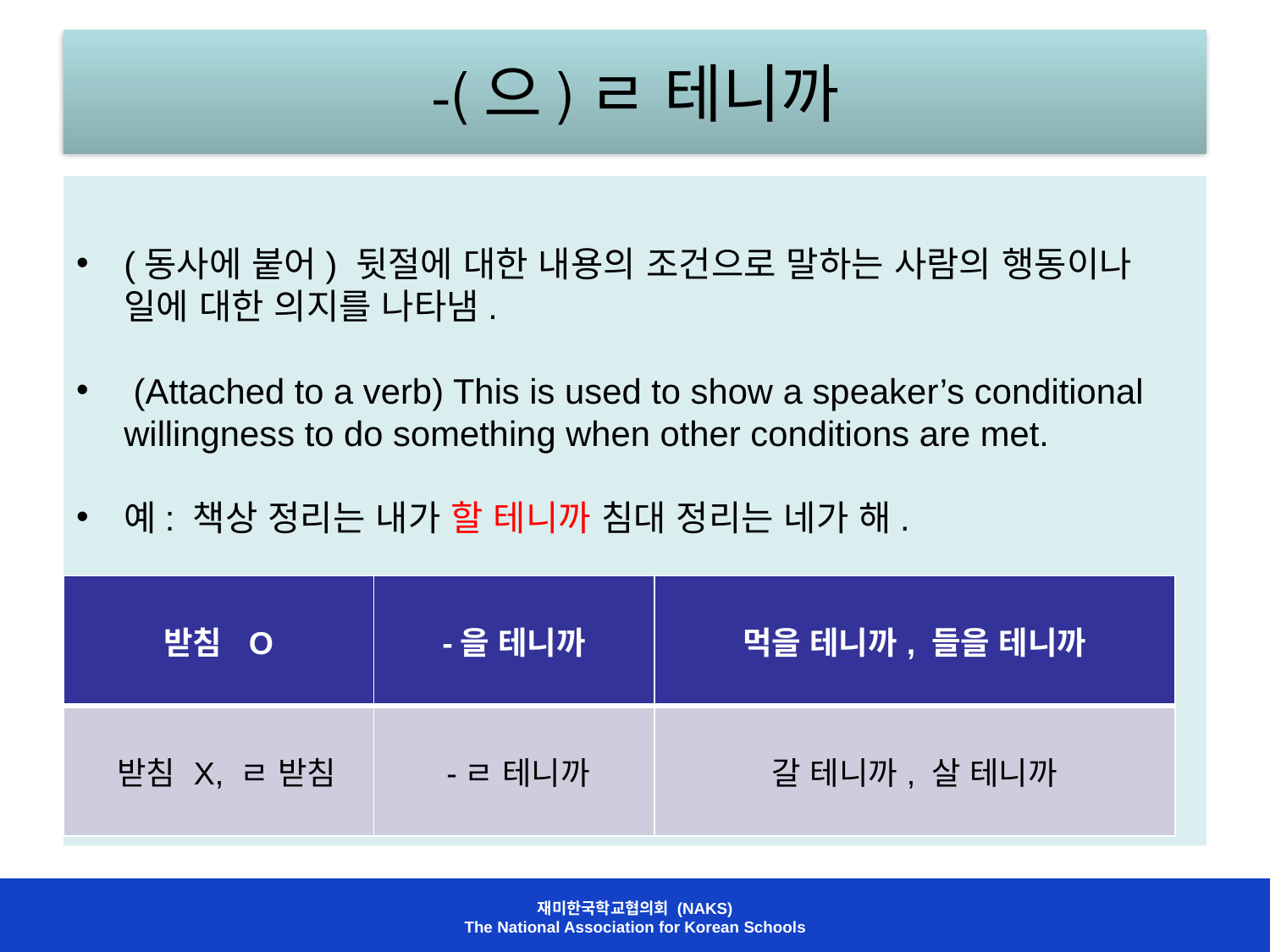

# -(으)ㄹ 테니까

(동사에 붙어) 뒷절에 대한 내용의 조건으로 말하는 사람의 행동이나 일에 대한 의지를 나타냄.

 (Attached to a verb) This is used to show a speaker’s conditional willingness to do something when other conditions are met.

예: 책상 정리는 내가 할 테니까 침대 정리는 네가 해.

| 받침 O | -을 테니까 | 먹을 테니까, 들을 테니까 |
| --- | --- | --- |
| 받침 X, ㄹ 받침 | -ㄹ 테니까 | 갈 테니까, 살 테니까 |
재미한국학교협의회 (NAKS)
The National Association for Korean Schools